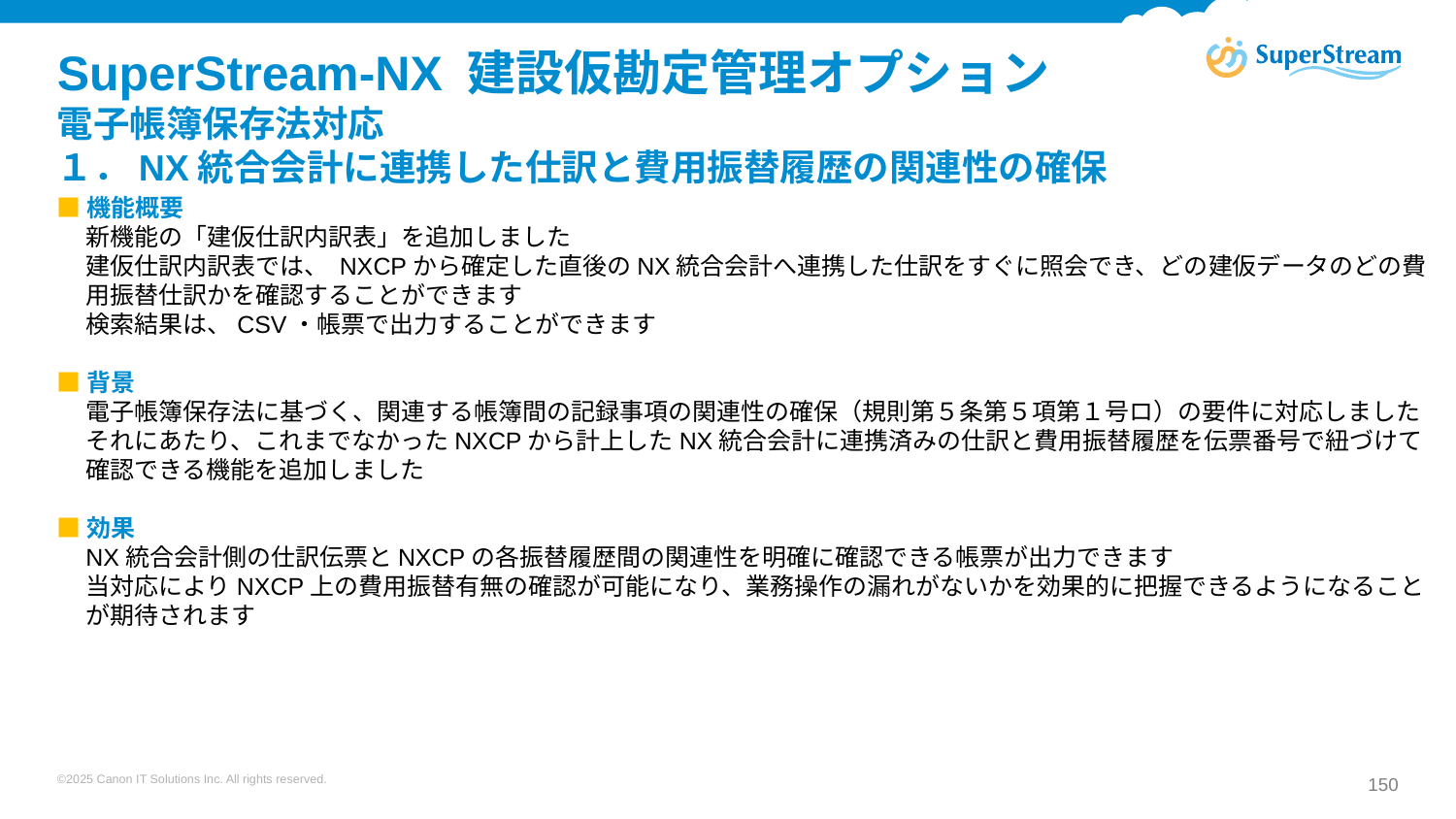

# SuperStream-NX 建設仮勘定管理オプション 電子帳簿保存法対応 １．NX統合会計に連携した仕訳と費用振替履歴の関連性の確保
■機能概要
新機能の「建仮仕訳内訳表」を追加しました
建仮仕訳内訳表では、 NXCPから確定した直後のNX統合会計へ連携した仕訳をすぐに照会でき、どの建仮データのどの費用振替仕訳かを確認することができます
検索結果は、CSV・帳票で出力することができます

■背景
電子帳簿保存法に基づく、関連する帳簿間の記録事項の関連性の確保（規則第５条第５項第１号ロ）の要件に対応しました
それにあたり、これまでなかったNXCPから計上したNX統合会計に連携済みの仕訳と費用振替履歴を伝票番号で紐づけて確認できる機能を追加しました

■効果
NX統合会計側の仕訳伝票とNXCPの各振替履歴間の関連性を明確に確認できる帳票が出力できます
当対応によりNXCP上の費用振替有無の確認が可能になり、業務操作の漏れがないかを効果的に把握できるようになることが期待されます
©2025 Canon IT Solutions Inc. All rights reserved.
150